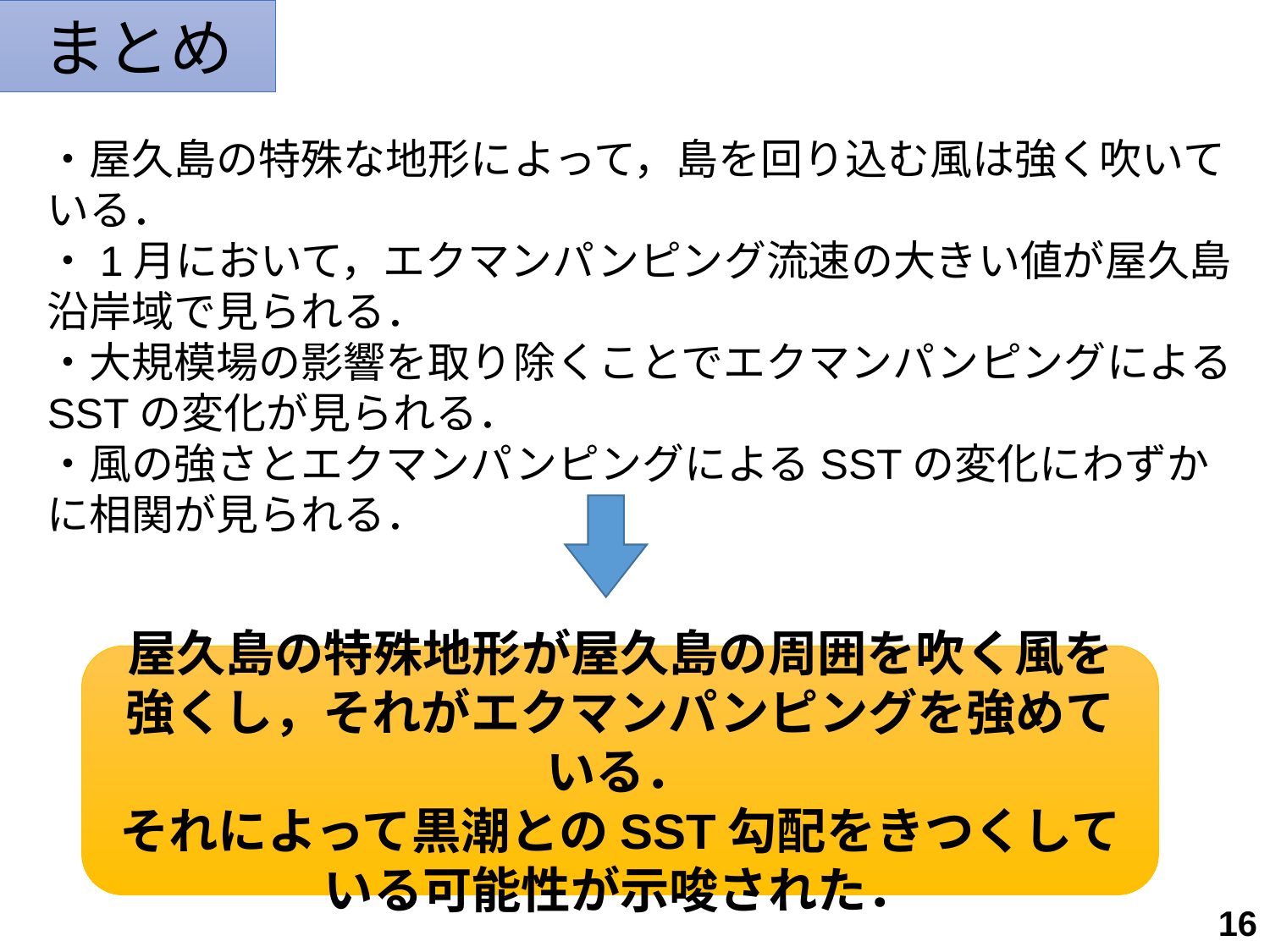

まとめ
・屋久島の特殊な地形によって，島を回り込む風は強く吹いている．
・1月において，エクマンパンピング流速の大きい値が屋久島沿岸域で見られる．
・大規模場の影響を取り除くことでエクマンパンピングによるSSTの変化が見られる．
・風の強さとエクマンパンピングによるSSTの変化にわずかに相関が見られる．

屋久島の特殊地形が屋久島の周囲を吹く風を強くし，それがエクマンパンピングを強めている．
それによって黒潮とのSST勾配をきつくしている可能性が示唆された．
16